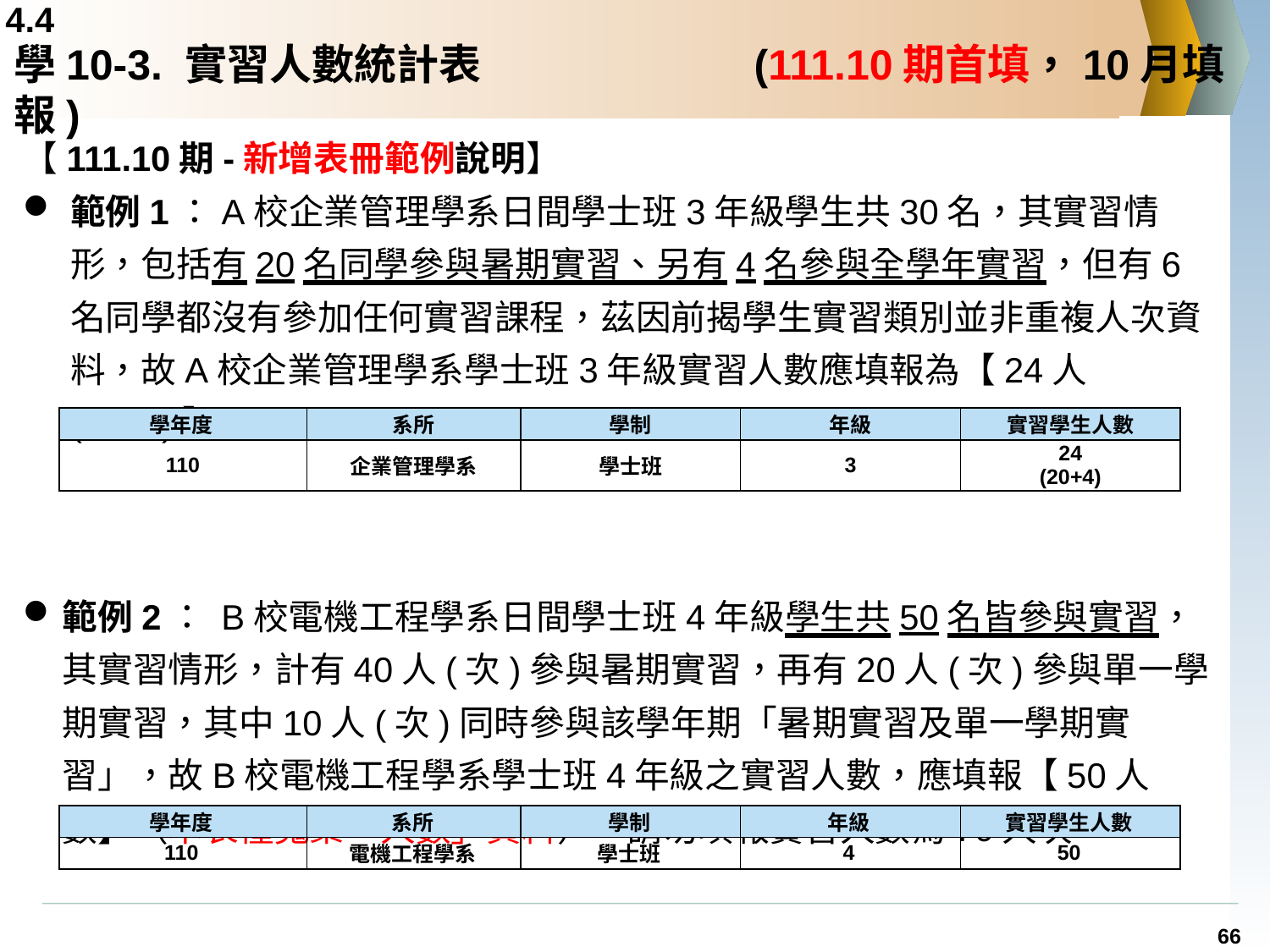

4.4
# 學10-3. 實習人數統計表		          (111.10期首填，10月填報)
【111.10期-新增表冊範例說明】
範例1：A校企業管理學系日間學士班3年級學生共30名，其實習情形，包括有20名同學參與暑期實習、另有4名參與全學年實習，但有6名同學都沒有參加任何實習課程，茲因前揭學生實習類別並非重複人次資料，故A校企業管理學系學士班3年級實習人數應填報為【24人(20+4)】：

範例2： B校電機工程學系日間學士班4年級學生共50名皆參與實習，其實習情形，計有40人(次)參與暑期實習，再有20人(次)參與單一學期實習，其中10人(次)同時參與該學年期「暑期實習及單一學期實習」，故B校電機工程學系學士班4年級之實習人數，應填報【50人數】（本表僅蒐集「人數」資料），請勿填報實習人數為70人次。
| 學年度 | 系所 | 學制 | 年級 | 實習學生人數 |
| --- | --- | --- | --- | --- |
| 110 | 企業管理學系 | 學士班 | 3 | 24 (20+4) |
| 學年度 | 系所 | 學制 | 年級 | 實習學生人數 |
| --- | --- | --- | --- | --- |
| 110 | 電機工程學系 | 學士班 | 4 | 50 |